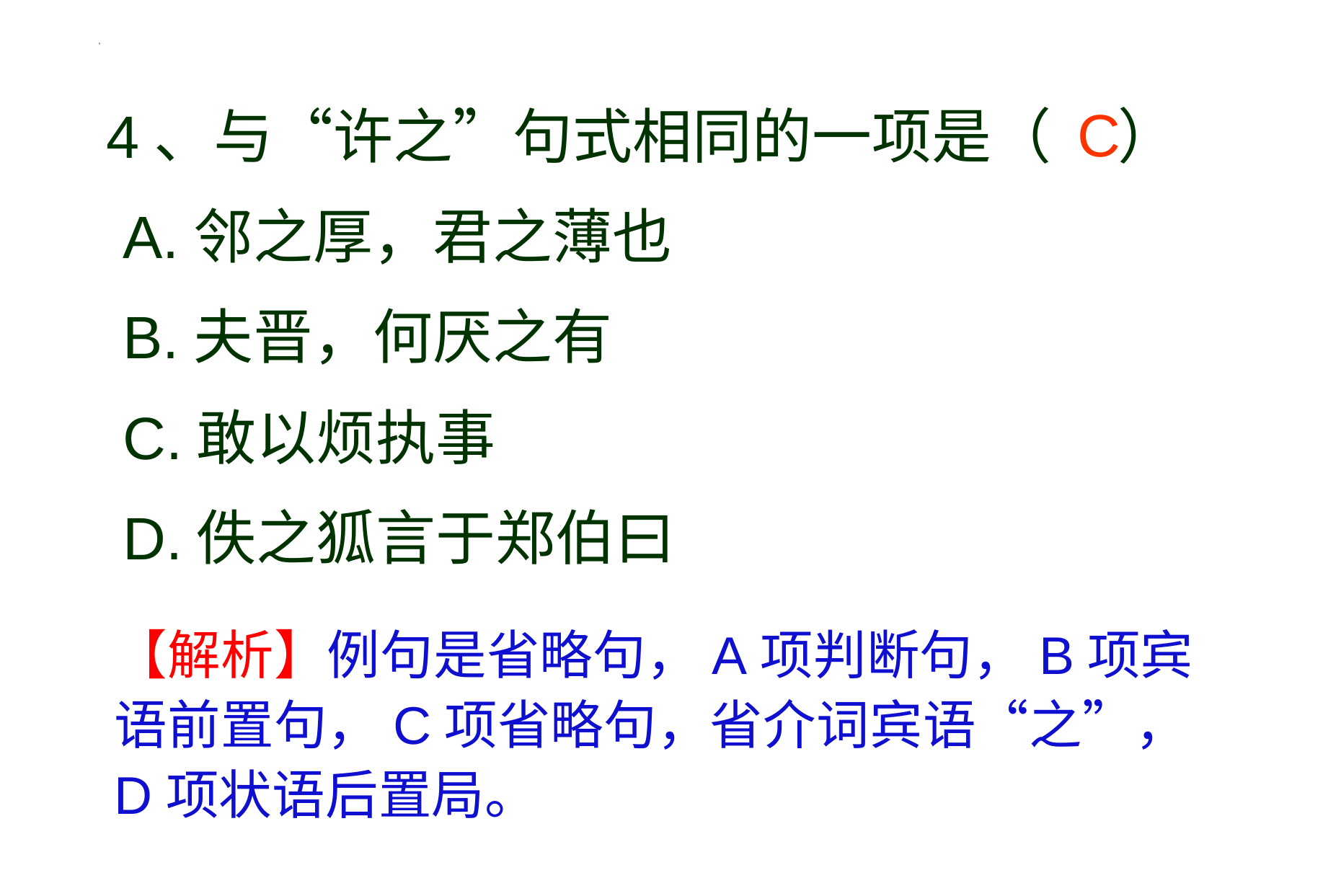

4、与“许之”句式相同的一项是（     ）
  A.邻之厚，君之薄也
  B.夫晋，何厌之有
  C.敢以烦执事
  D.佚之狐言于郑伯曰
C
【解析】例句是省略句，A项判断句，B项宾语前置句，C项省略句，省介词宾语“之”，D项状语后置局。